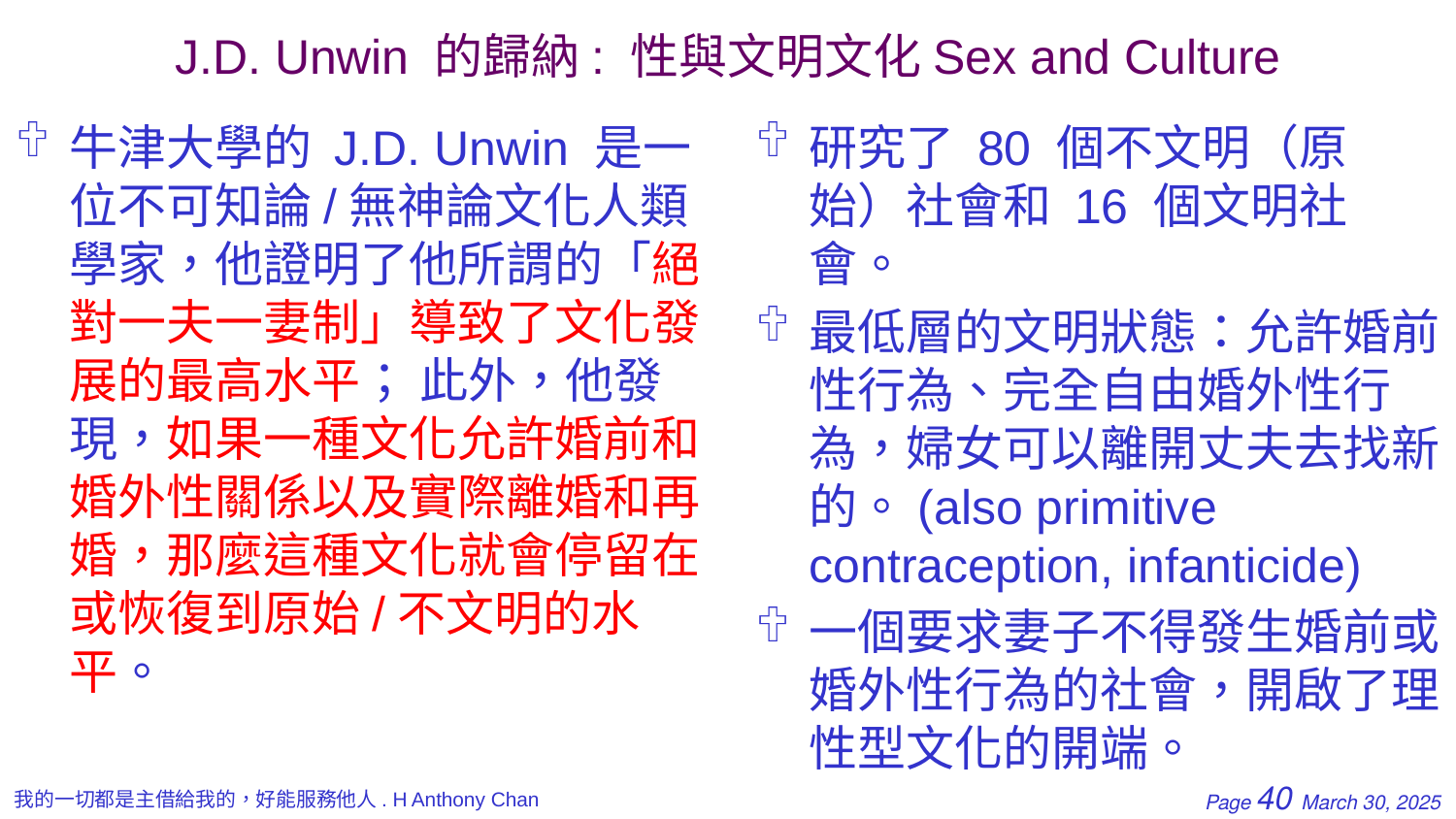

# J.D. Unwin 的歸納: 性與文明文化Sex and Culture
牛津大學的 J.D. Unwin 是一位不可知論/無神論文化人類學家，他證明了他所謂的「絕對一夫一妻制」導致了文化發展的最高水平； 此外，他發現，如果一種文化允許婚前和婚外性關係以及實際離婚和再婚，那麼這種文化就會停留在或恢復到原始/不文明的水平。

研究了 80 個不文明（原始）社會和 16 個文明社會。
最低層的文明狀態：允許婚前性行為、完全自由婚外性行為，婦女可以離開丈夫去找新的。(also primitive contraception, infanticide)
一個要求妻子不得發生婚前或婚外性行為的社會，開啟了理性型文化的開端。